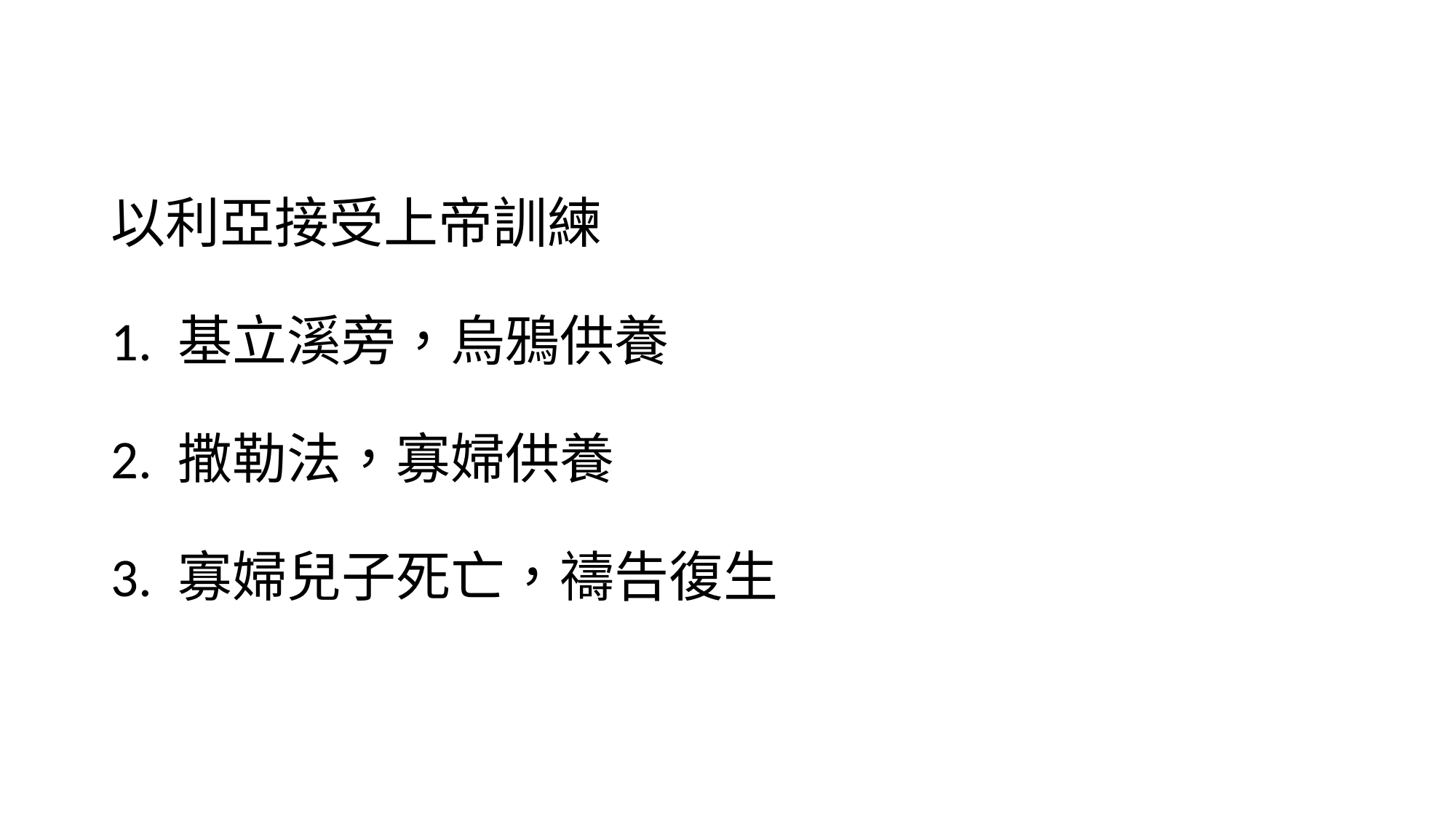

# 以利亞接受上帝訓練 1. 基立溪旁，烏鴉供養 2. 撒勒法，寡婦供養 3. 寡婦兒子死亡，禱告復生